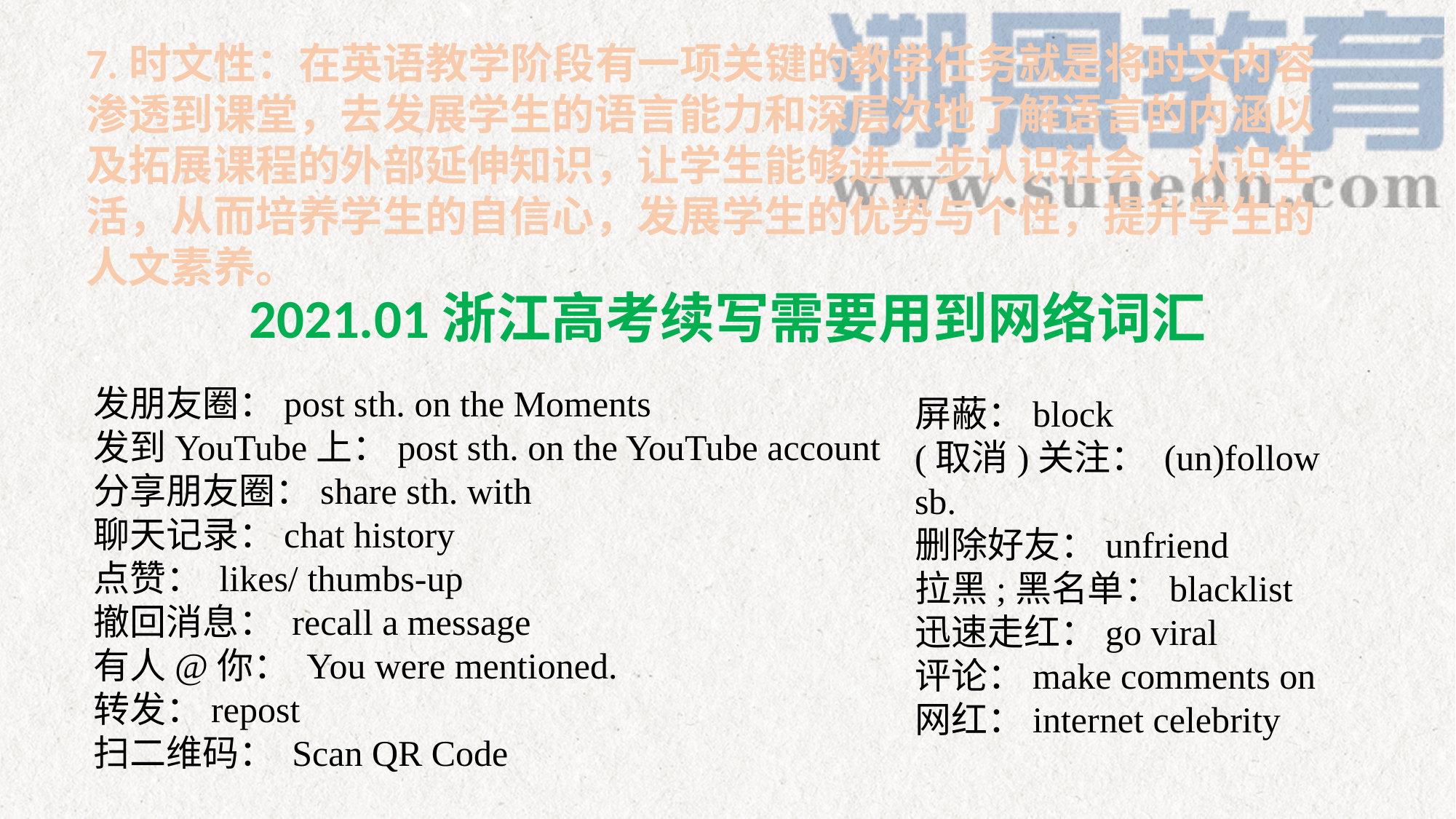

7.时文性：在英语教学阶段有一项关键的教学任务就是将时文内容渗透到课堂，去发展学生的语言能力和深层次地了解语言的内涵以及拓展课程的外部延伸知识，让学生能够进一步认识社会、认识生活，从而培养学生的自信心，发展学生的优势与个性，提升学生的人文素养。
2021.01浙江高考续写需要用到网络词汇
发朋友圈：post sth. on the Moments
发到YouTube上：post sth. on the YouTube account
分享朋友圈：share sth. with
聊天记录：chat history
点赞： likes/ thumbs-up
撤回消息： recall a message
有人@你： You were mentioned.
转发：repost
扫二维码： Scan QR Code
屏蔽：block
(取消)关注： (un)follow sb.
删除好友：unfriend
拉黑;黑名单：blacklist
迅速走红：go viral
评论：make comments on
网红：internet celebrity